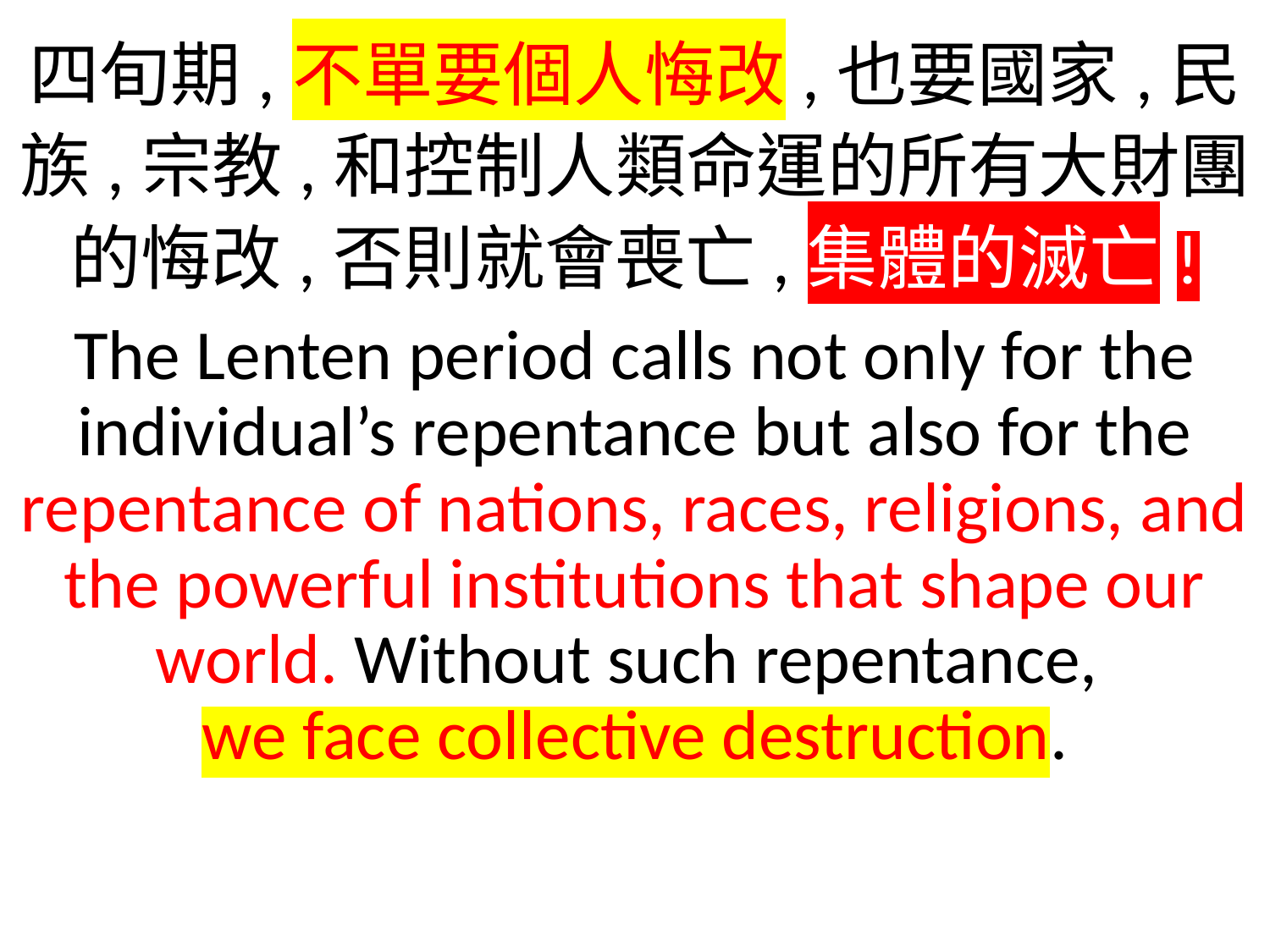

四旬期,不單要個人悔改,也要國家,民族,宗教,和控制人類命運的所有大財團的悔改,否則就會喪亡,集體的滅亡!
The Lenten period calls not only for the individual’s repentance but also for the repentance of nations, races, religions, and the powerful institutions that shape our world. Without such repentance,
we face collective destruction.